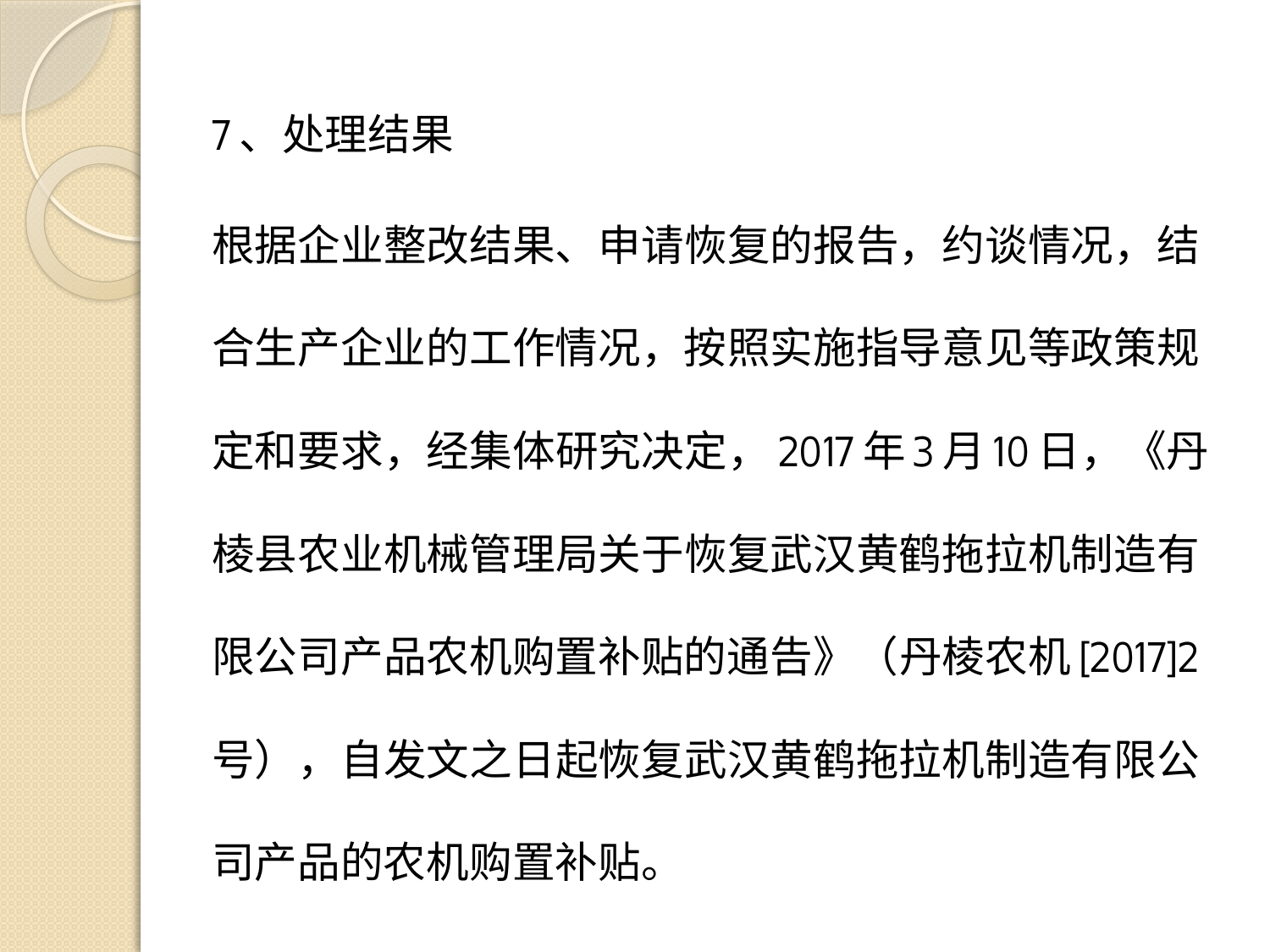

7、处理结果
根据企业整改结果、申请恢复的报告，约谈情况，结合生产企业的工作情况，按照实施指导意见等政策规定和要求，经集体研究决定，2017年3月10日，《丹棱县农业机械管理局关于恢复武汉黄鹤拖拉机制造有限公司产品农机购置补贴的通告》（丹棱农机[2017]2号），自发文之日起恢复武汉黄鹤拖拉机制造有限公司产品的农机购置补贴。